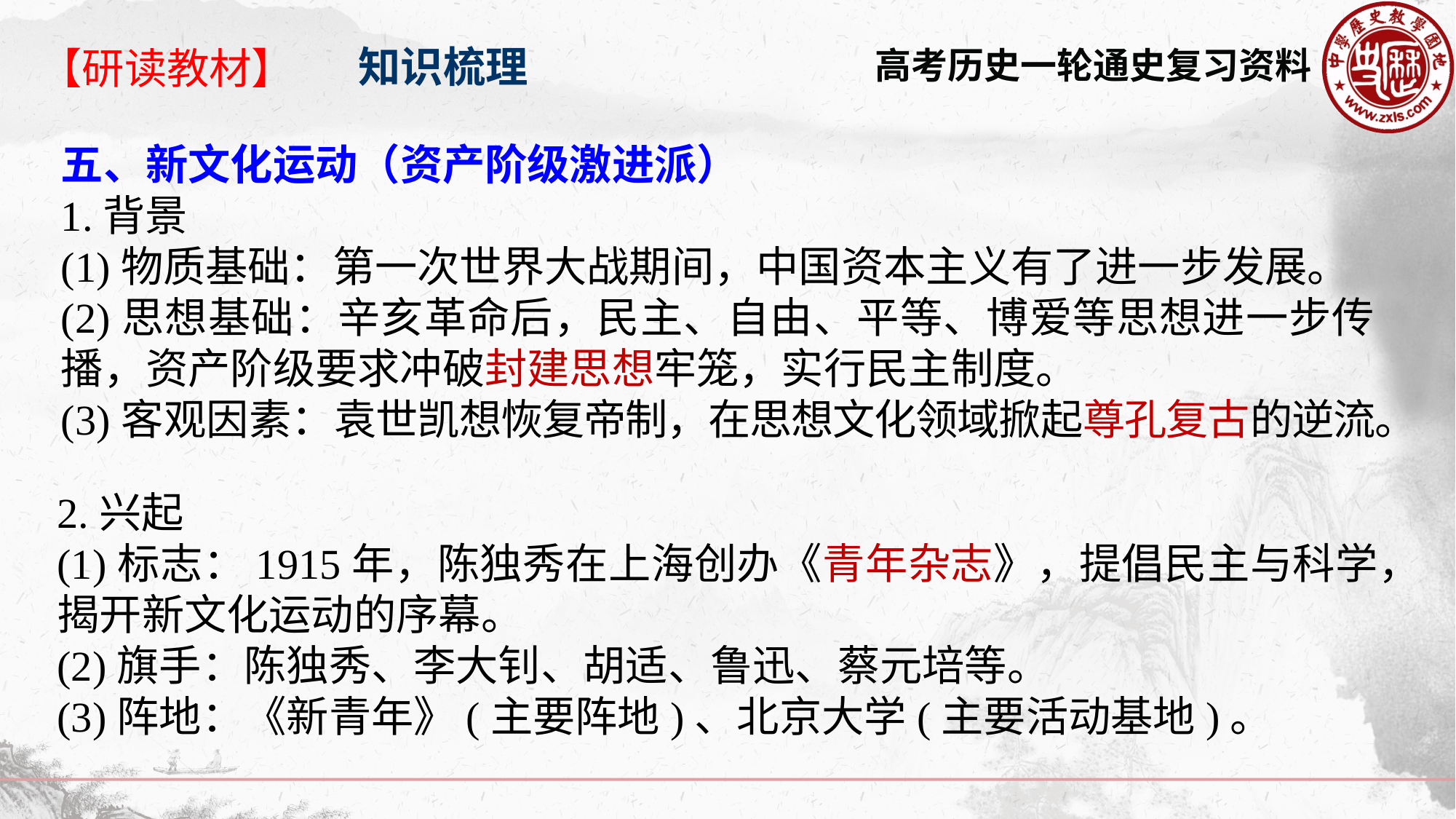

知识梳理
【研读教材】
五、新文化运动（资产阶级激进派）
1.背景
(1)物质基础：第一次世界大战期间，中国资本主义有了进一步发展。
(2)思想基础：辛亥革命后，民主、自由、平等、博爱等思想进一步传播，资产阶级要求冲破封建思想牢笼，实行民主制度。
(3)客观因素：袁世凯想恢复帝制，在思想文化领域掀起尊孔复古的逆流。
2.兴起
(1)标志：1915年，陈独秀在上海创办《青年杂志》，提倡民主与科学，揭开新文化运动的序幕。
(2)旗手：陈独秀、李大钊、胡适、鲁迅、蔡元培等。
(3)阵地：《新青年》(主要阵地)、北京大学(主要活动基地)。